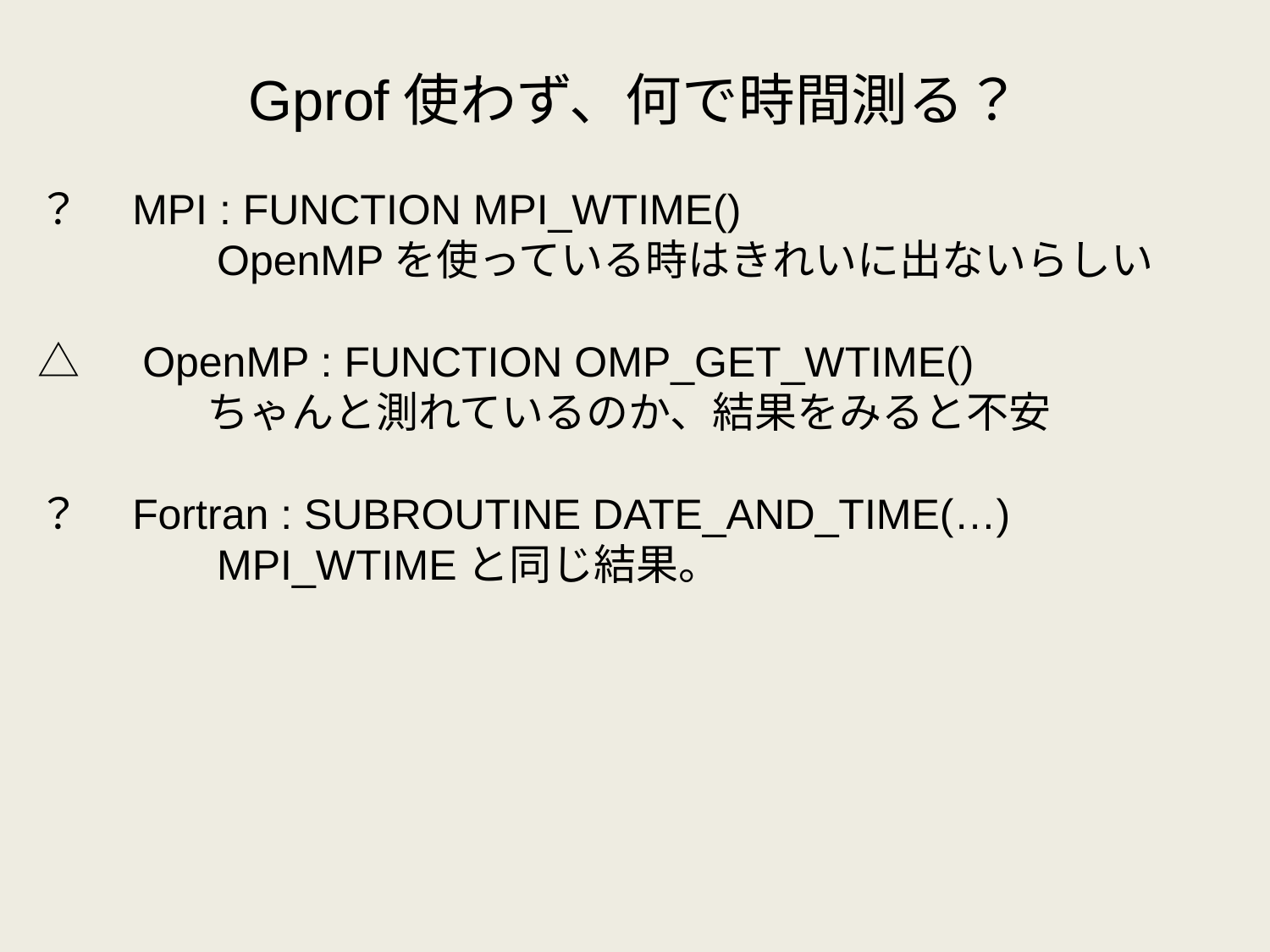

# Gprof使わず、何で時間測る？
？　MPI : FUNCTION MPI_WTIME()
　　　　OpenMPを使っている時はきれいに出ないらしい

△　OpenMP : FUNCTION OMP_GET_WTIME()
　　　　ちゃんと測れているのか、結果をみると不安

？　Fortran : SUBROUTINE DATE_AND_TIME(…)
　　　　MPI_WTIMEと同じ結果。